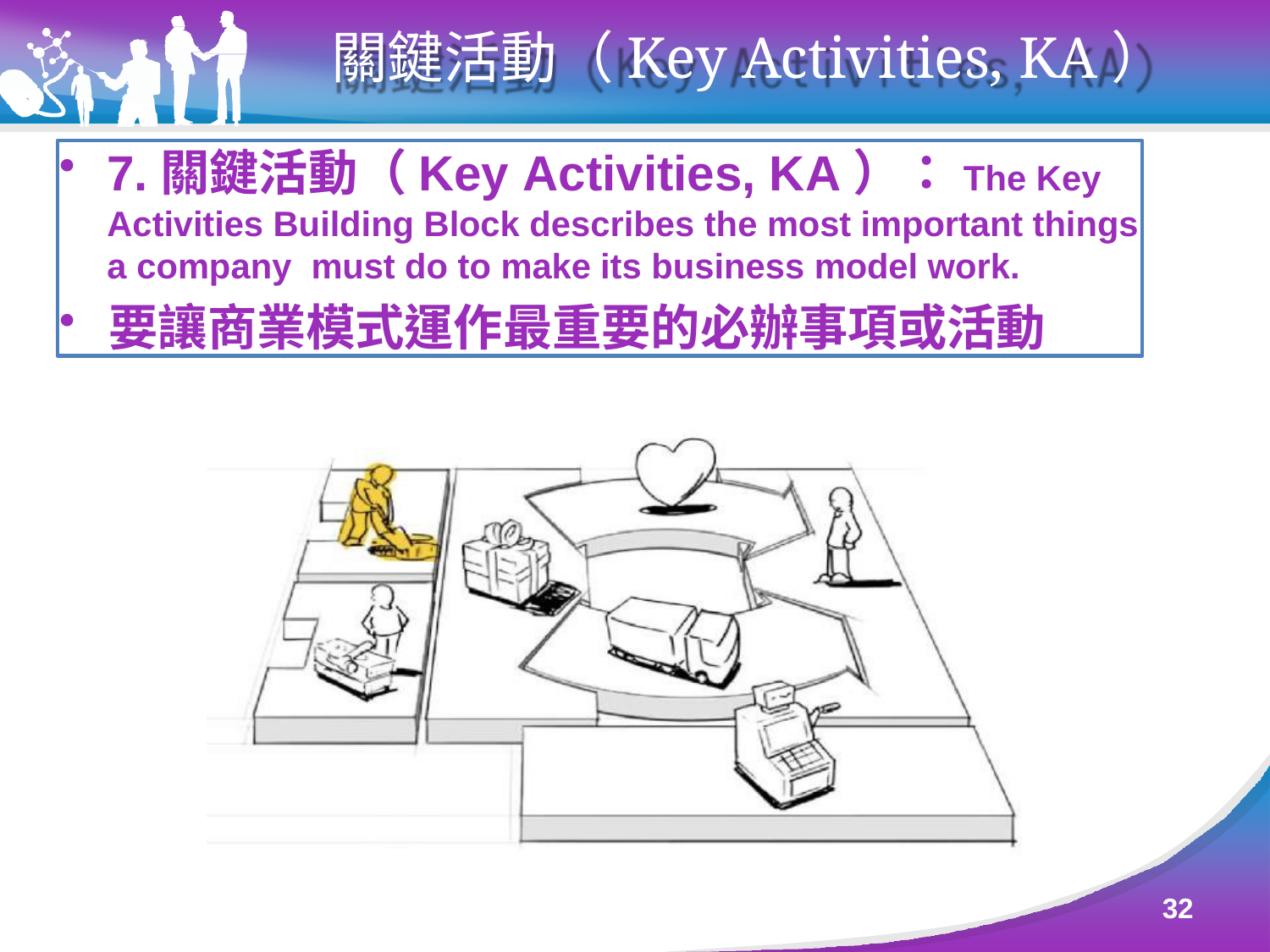

# 關鍵活動（Key Activities, KA）

7.關鍵活動（Key Activities, KA）：The Key  Activities Building Block describes the most important things a company  must do to make its business model work.
要讓商業模式運作最重要的必辦事項或活動

32